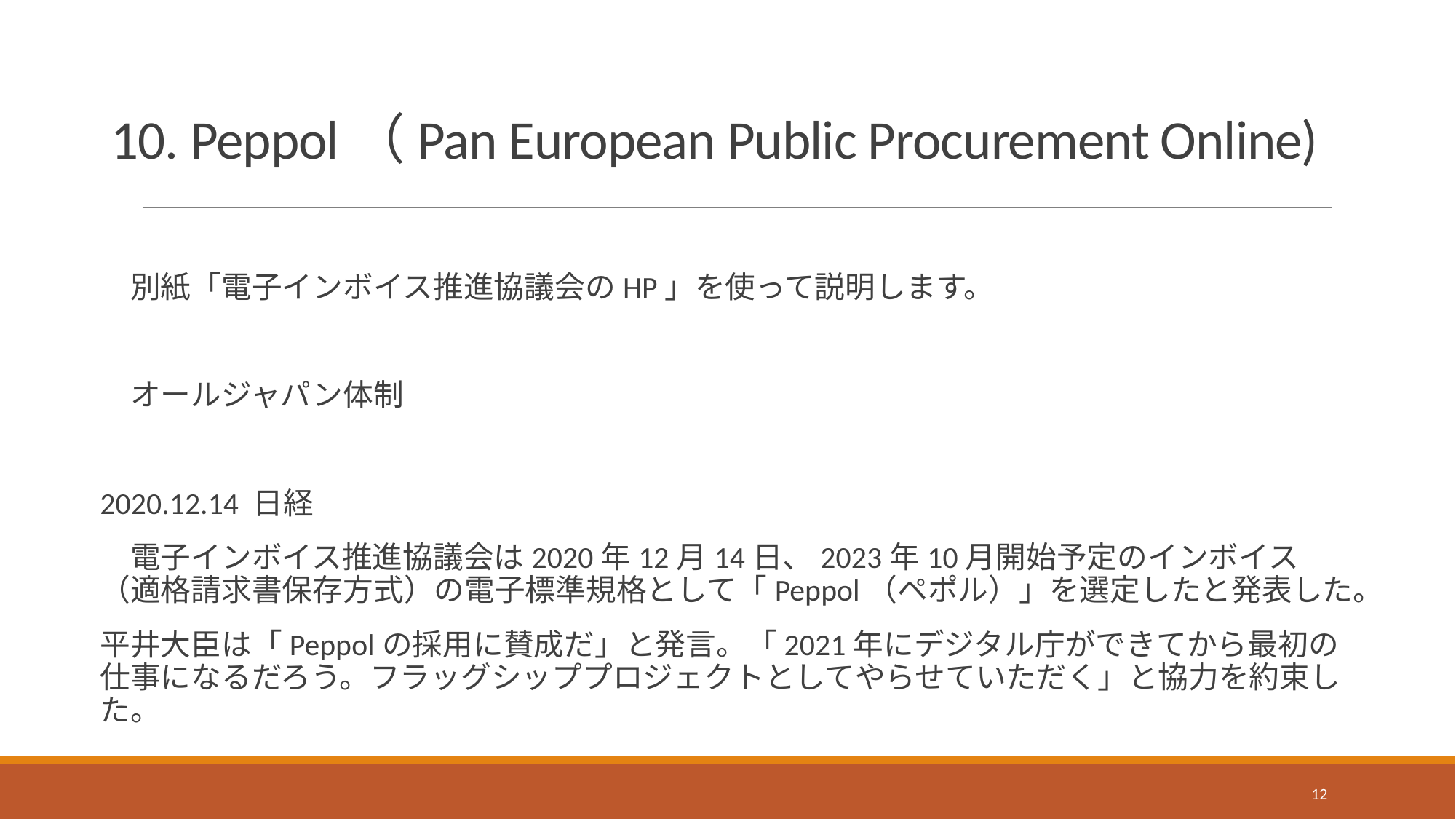

# 10. Peppol（Pan European Public Procurement Online)

　別紙「電子インボイス推進協議会のHP」を使って説明します。

　オールジャパン体制

2020.12.14 日経
　電子インボイス推進協議会は2020年12月14日、2023年10月開始予定のインボイス（適格請求書保存方式）の電子標準規格として「Peppol（ペポル）」を選定したと発表した。
平井大臣は「Peppolの採用に賛成だ」と発言。「2021年にデジタル庁ができてから最初の仕事になるだろう。フラッグシッププロジェクトとしてやらせていただく」と協力を約束した。

12